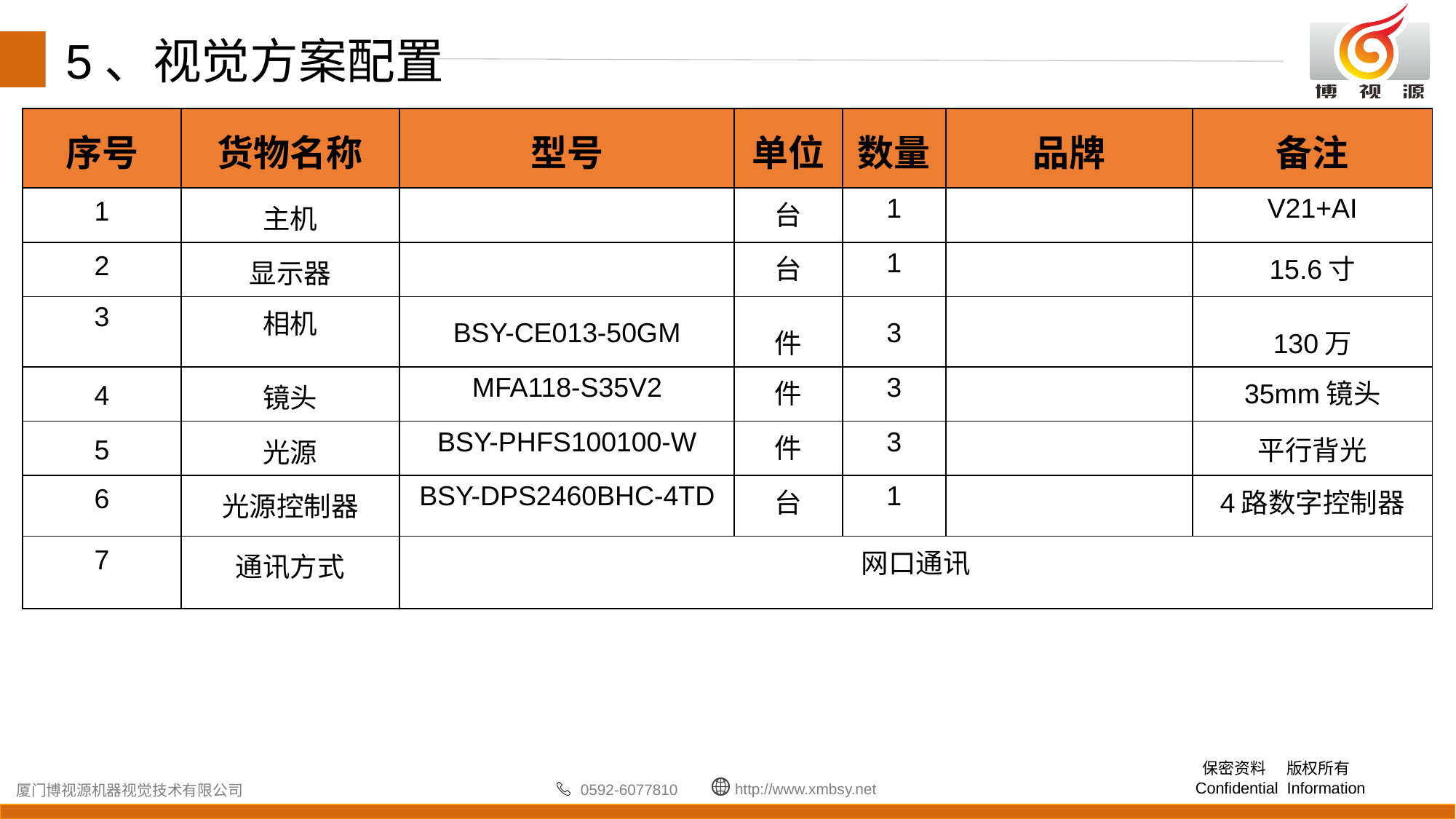

5、视觉方案配置
| 序号 | 货物名称 | 型号 | 单位 | 数量 | 品牌 | 备注 |
| --- | --- | --- | --- | --- | --- | --- |
| 1 | 主机 |  | 台 | 1 |  | V21+AI |
| 2 | 显示器 |  | 台 | 1 |  | 15.6寸 |
| 3 | 相机 | BSY-CE013-50GM | 件 | 3 |  | 130万 |
| 4 | 镜头 | MFA118-S35V2 | 件 | 3 |  | 35mm镜头 |
| 5 | 光源 | BSY-PHFS100100-W | 件 | 3 |  | 平行背光 |
| 6 | 光源控制器 | BSY-DPS2460BHC-4TD | 台 | 1 |  | 4路数字控制器 |
| 7 | 通讯方式 | 网口通讯 |  |  |  |  |